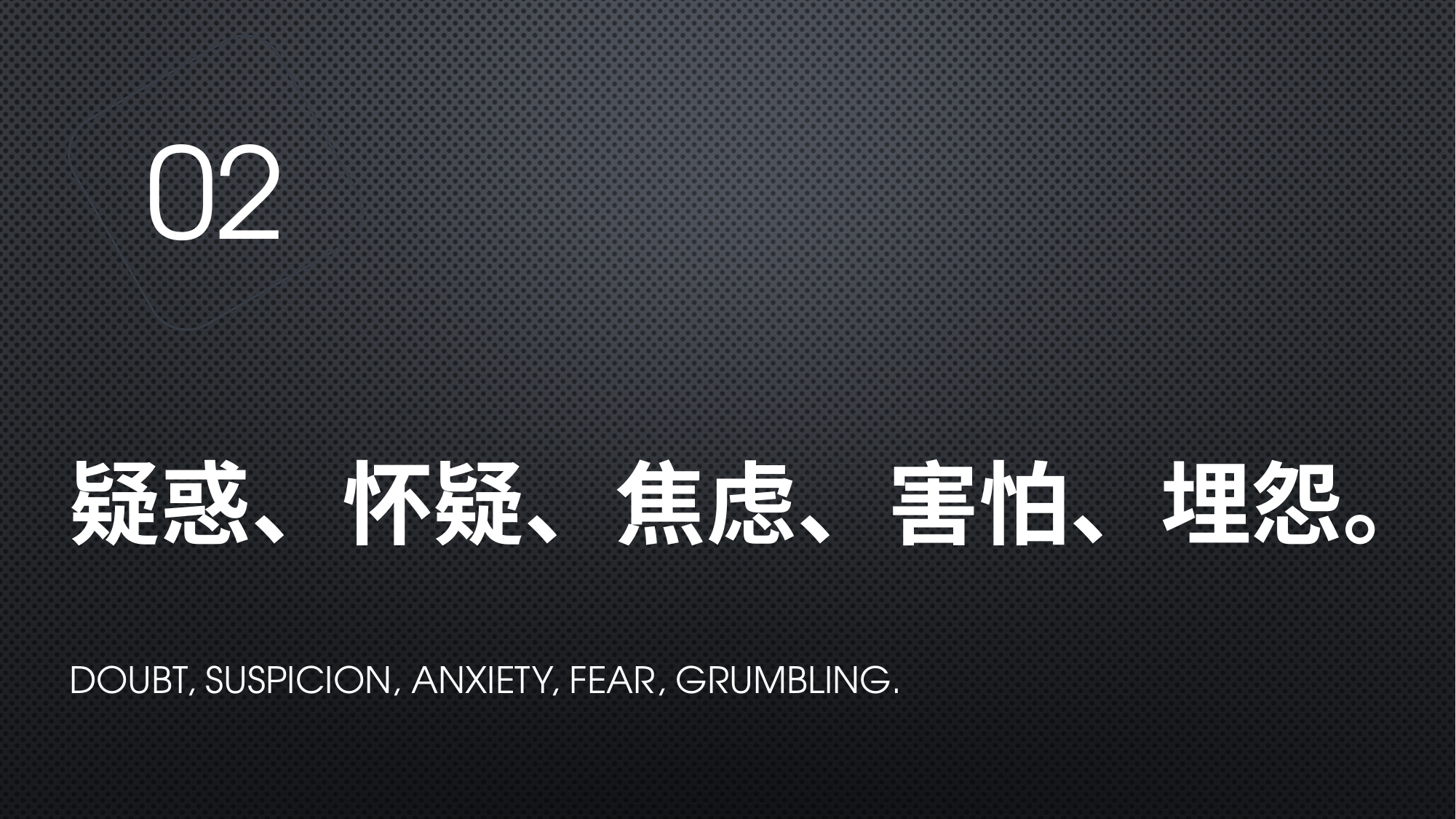

02
# 疑惑、怀疑、焦虑、害怕、埋怨。
Doubt, suspicion, anxiety, fear, grumbling.